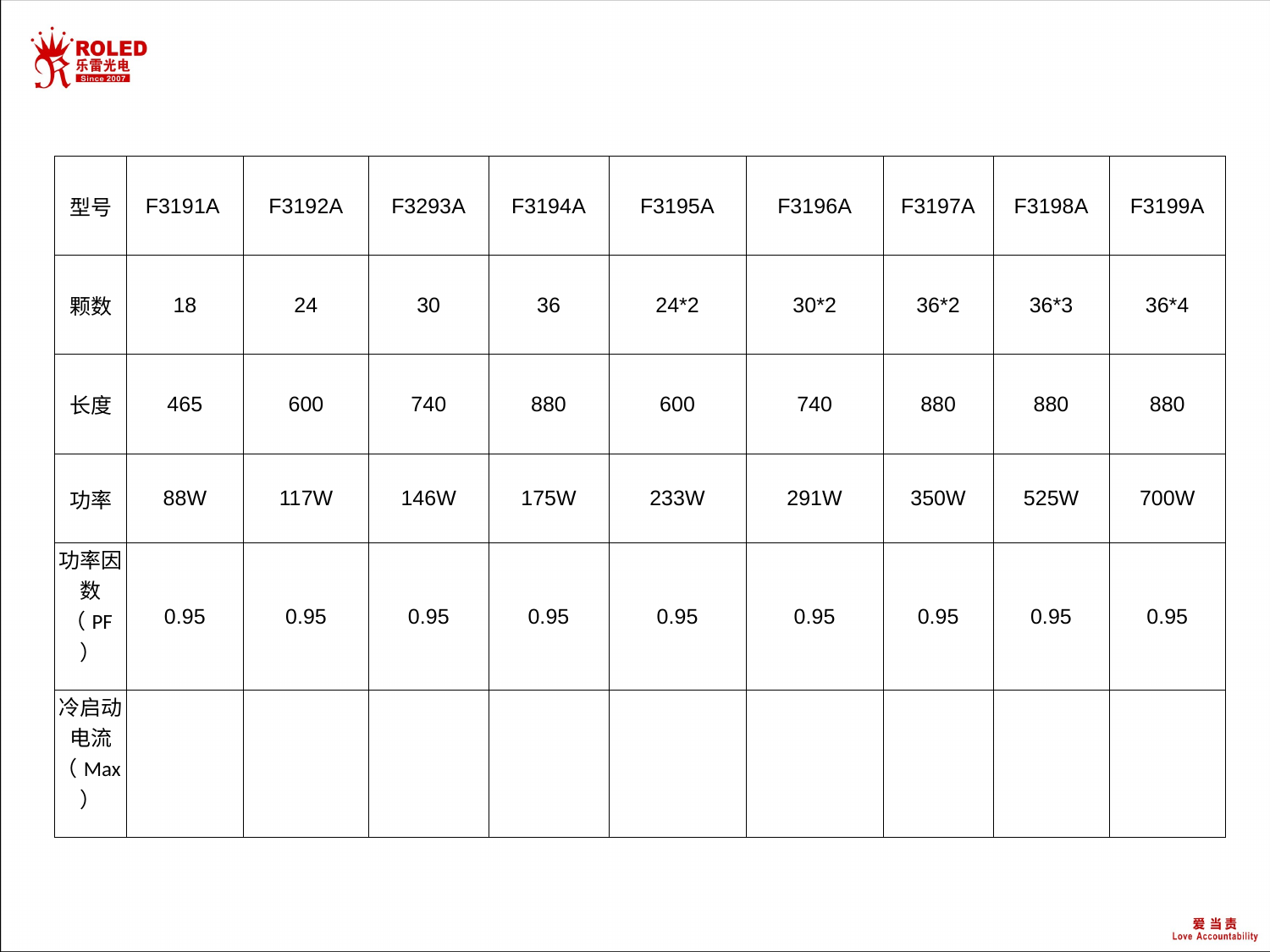

| 型号 | F3191A | F3192A | F3293A | F3194A | F3195A | F3196A | F3197A | F3198A | F3199A |
| --- | --- | --- | --- | --- | --- | --- | --- | --- | --- |
| 颗数 | 18 | 24 | 30 | 36 | 24\*2 | 30\*2 | 36\*2 | 36\*3 | 36\*4 |
| 长度 | 465 | 600 | 740 | 880 | 600 | 740 | 880 | 880 | 880 |
| 功率 | 88W | 117W | 146W | 175W | 233W | 291W | 350W | 525W | 700W |
| 功率因数（PF） | 0.95 | 0.95 | 0.95 | 0.95 | 0.95 | 0.95 | 0.95 | 0.95 | 0.95 |
| 冷启动电流（Max） |  |  |  |  |  |  |  |  |  |